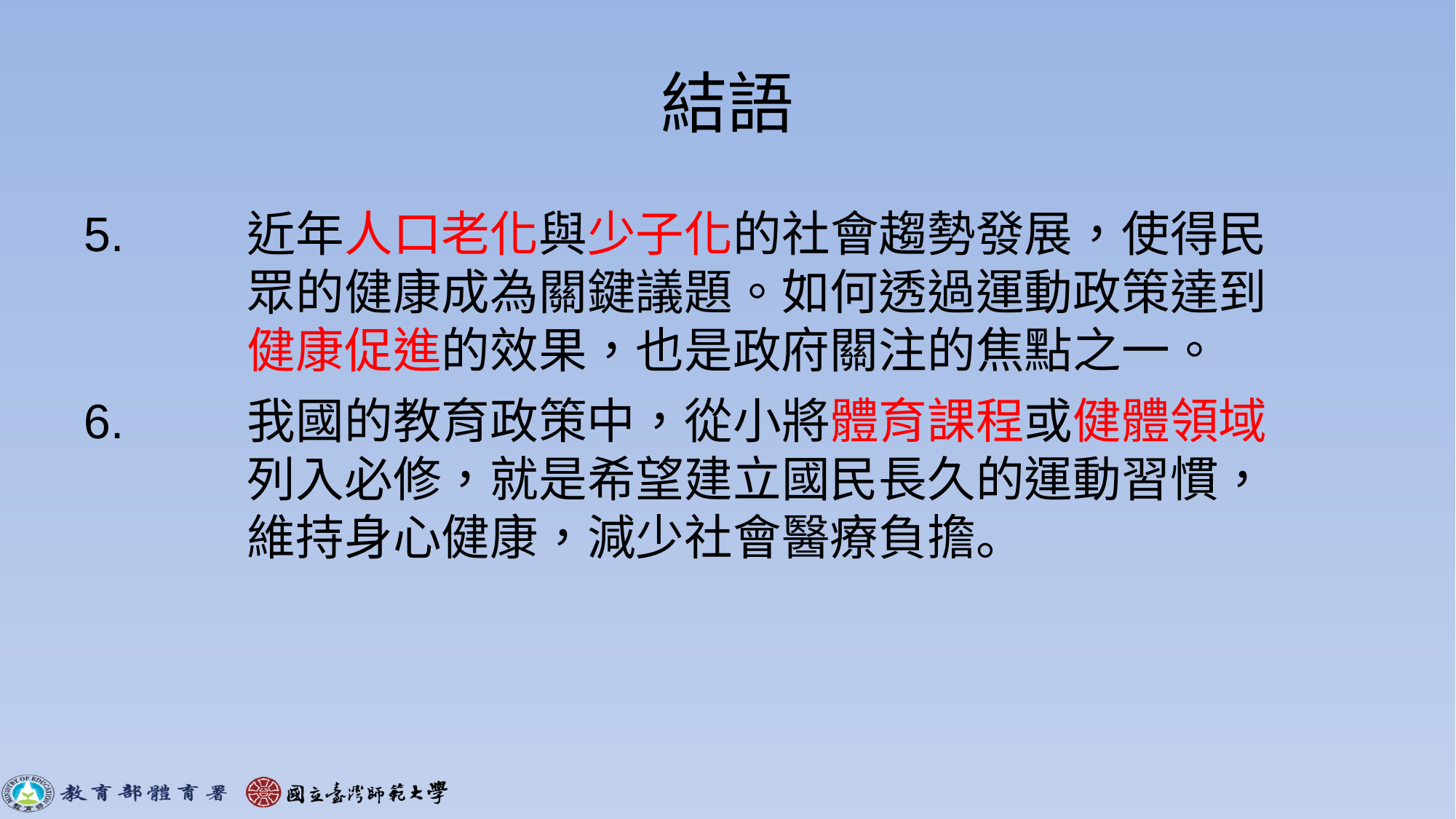

# 結語
近年人口老化與少子化的社會趨勢發展，使得民眾的健康成為關鍵議題。如何透過運動政策達到健康促進的效果，也是政府關注的焦點之一。
我國的教育政策中，從小將體育課程或健體領域列入必修，就是希望建立國民長久的運動習慣，維持身心健康，減少社會醫療負擔。